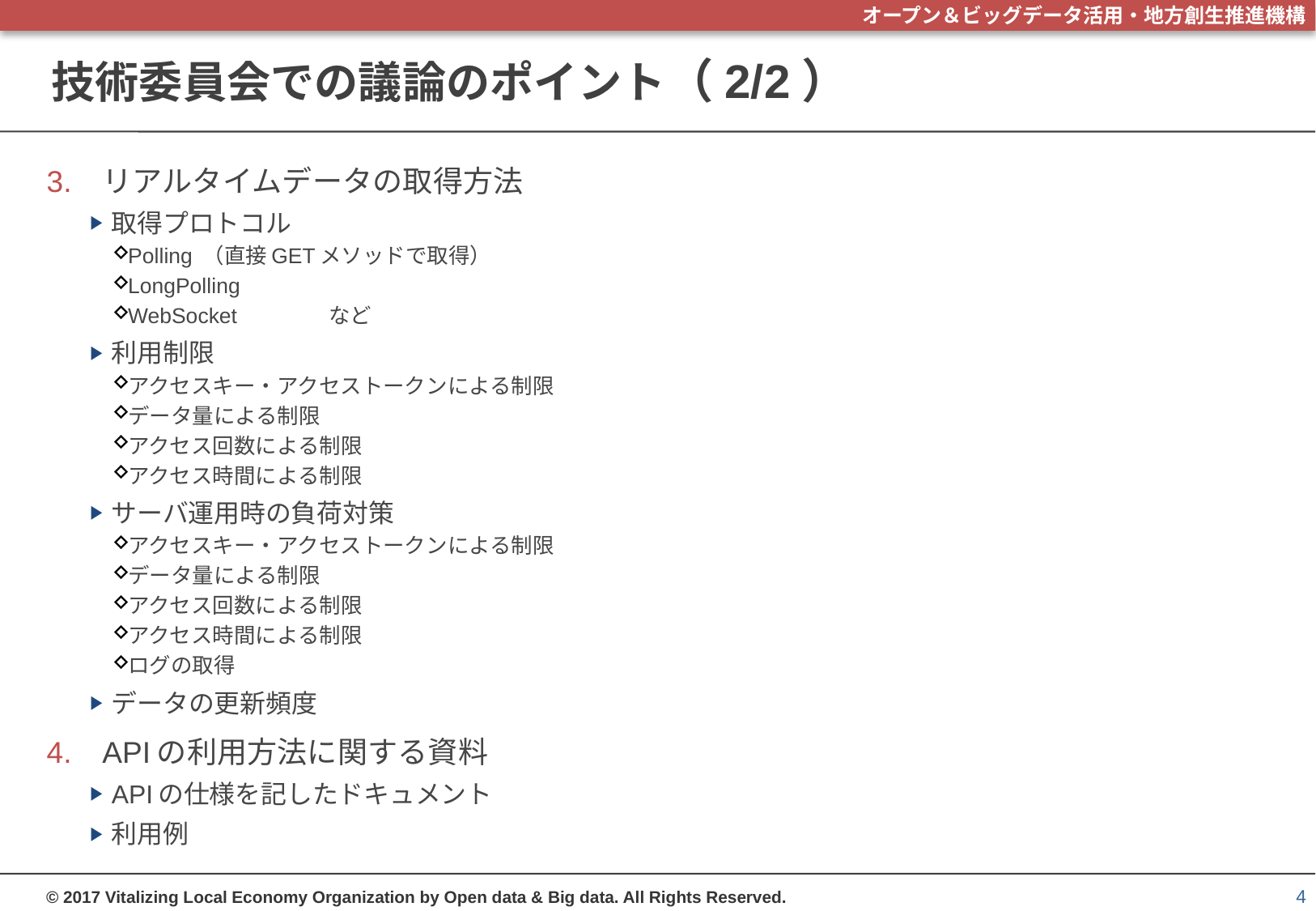

# 技術委員会での議論のポイント（2/2）
リアルタイムデータの取得方法
取得プロトコル
Polling （直接GETメソッドで取得）
LongPolling
WebSocket				など
利用制限
アクセスキー・アクセストークンによる制限
データ量による制限
アクセス回数による制限
アクセス時間による制限
サーバ運用時の負荷対策
アクセスキー・アクセストークンによる制限
データ量による制限
アクセス回数による制限
アクセス時間による制限
ログの取得
データの更新頻度
APIの利用方法に関する資料
APIの仕様を記したドキュメント
利用例

4